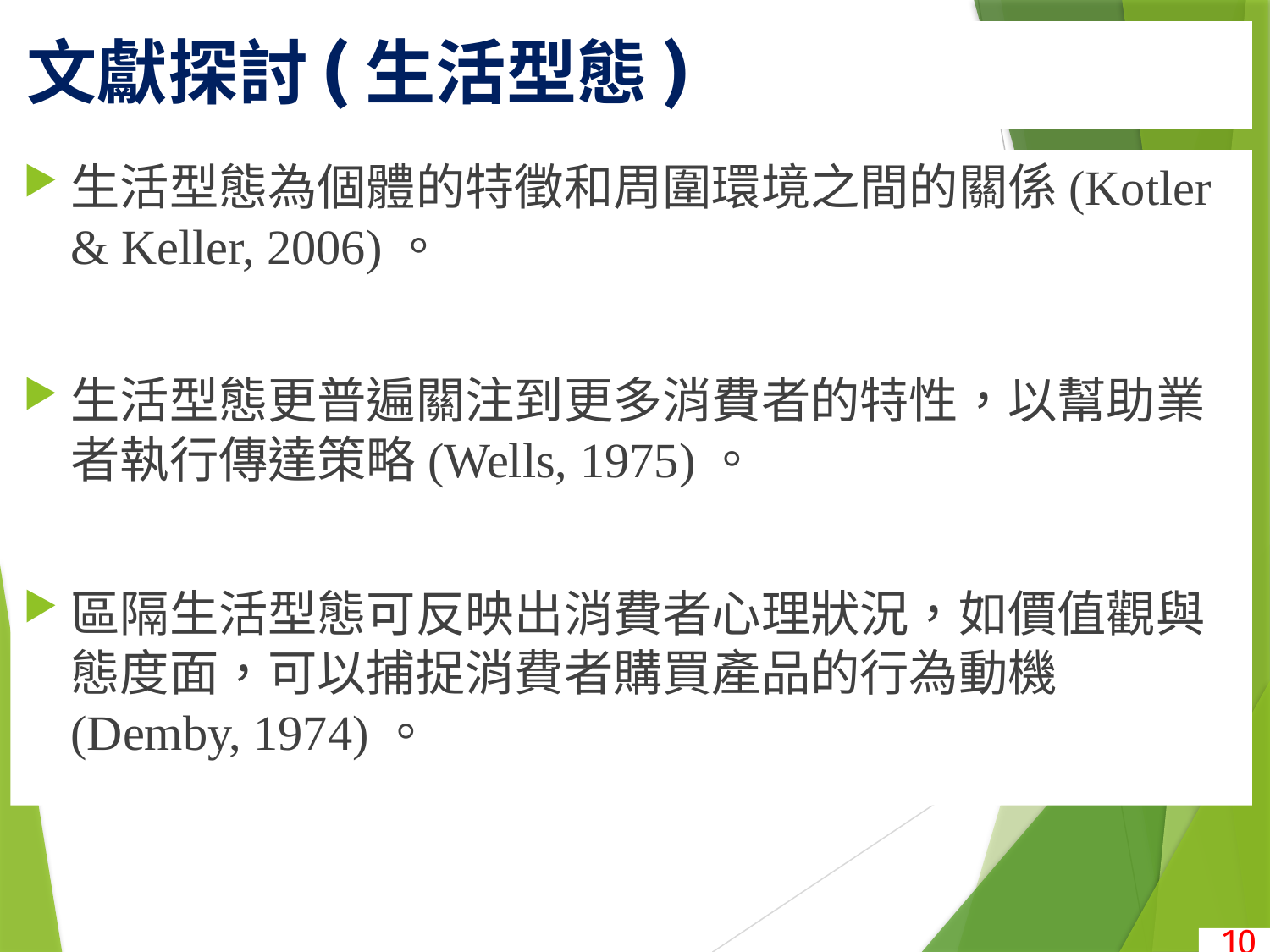

# 文獻探討(生活型態)
生活型態為個體的特徵和周圍環境之間的關係(Kotler & Keller, 2006)。

生活型態更普遍關注到更多消費者的特性，以幫助業者執行傳達策略(Wells, 1975)。

區隔生活型態可反映出消費者心理狀況，如價值觀與態度面，可以捕捉消費者購買產品的行為動機(Demby, 1974)。

10